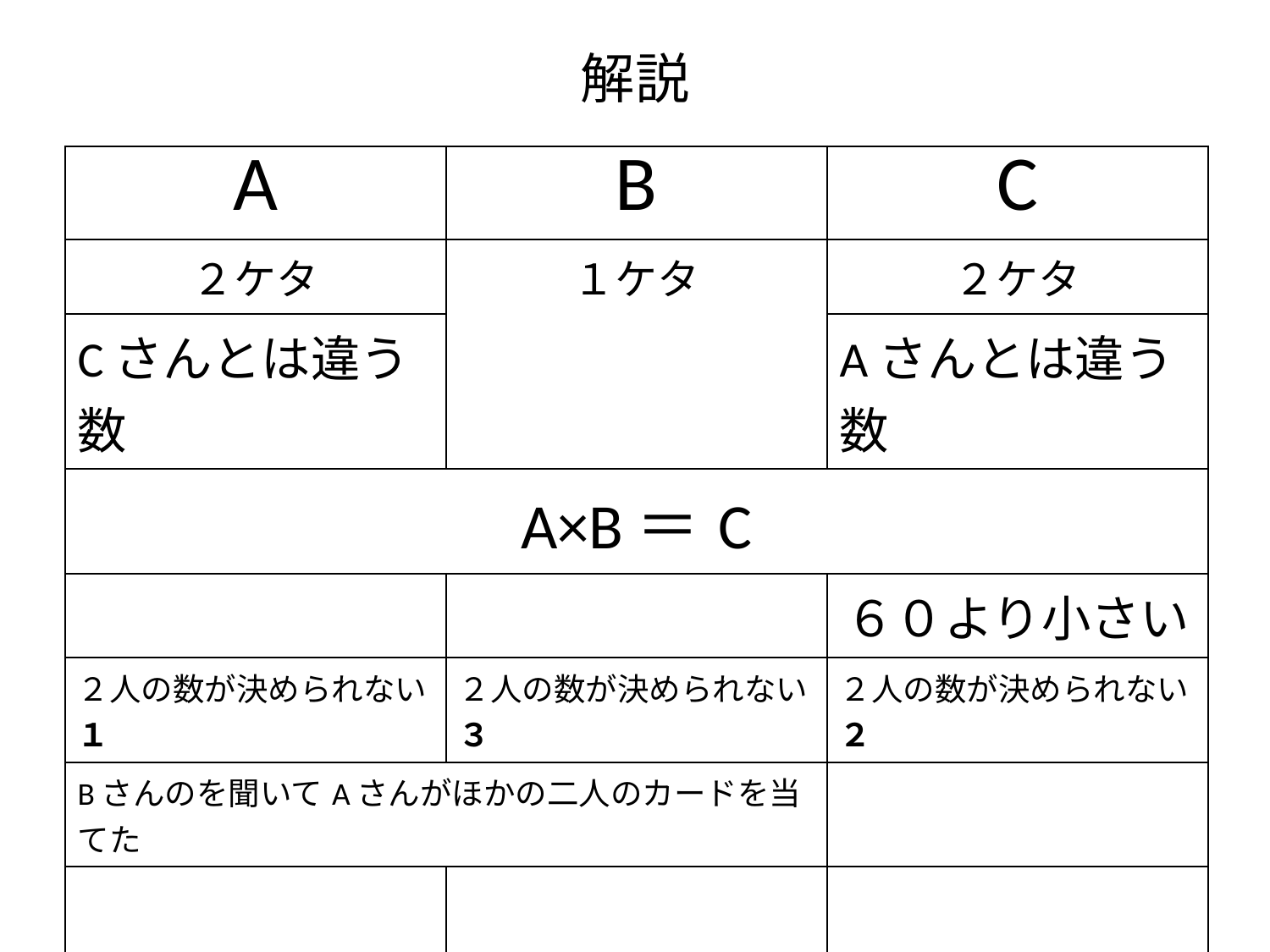

# 解説
| A | B | C |
| --- | --- | --- |
| ２ケタ | １ケタ | ２ケタ |
| Cさんとは違う数 |  | Aさんとは違う数 |
| A×B＝C |  |  |
|  |  | ６０より小さい |
| ２人の数が決められない１ | ２人の数が決められない３ | ２人の数が決められない２ |
| Bさんのを聞いてAさんがほかの二人のカードを当てた |  |  |
|  |  |  |